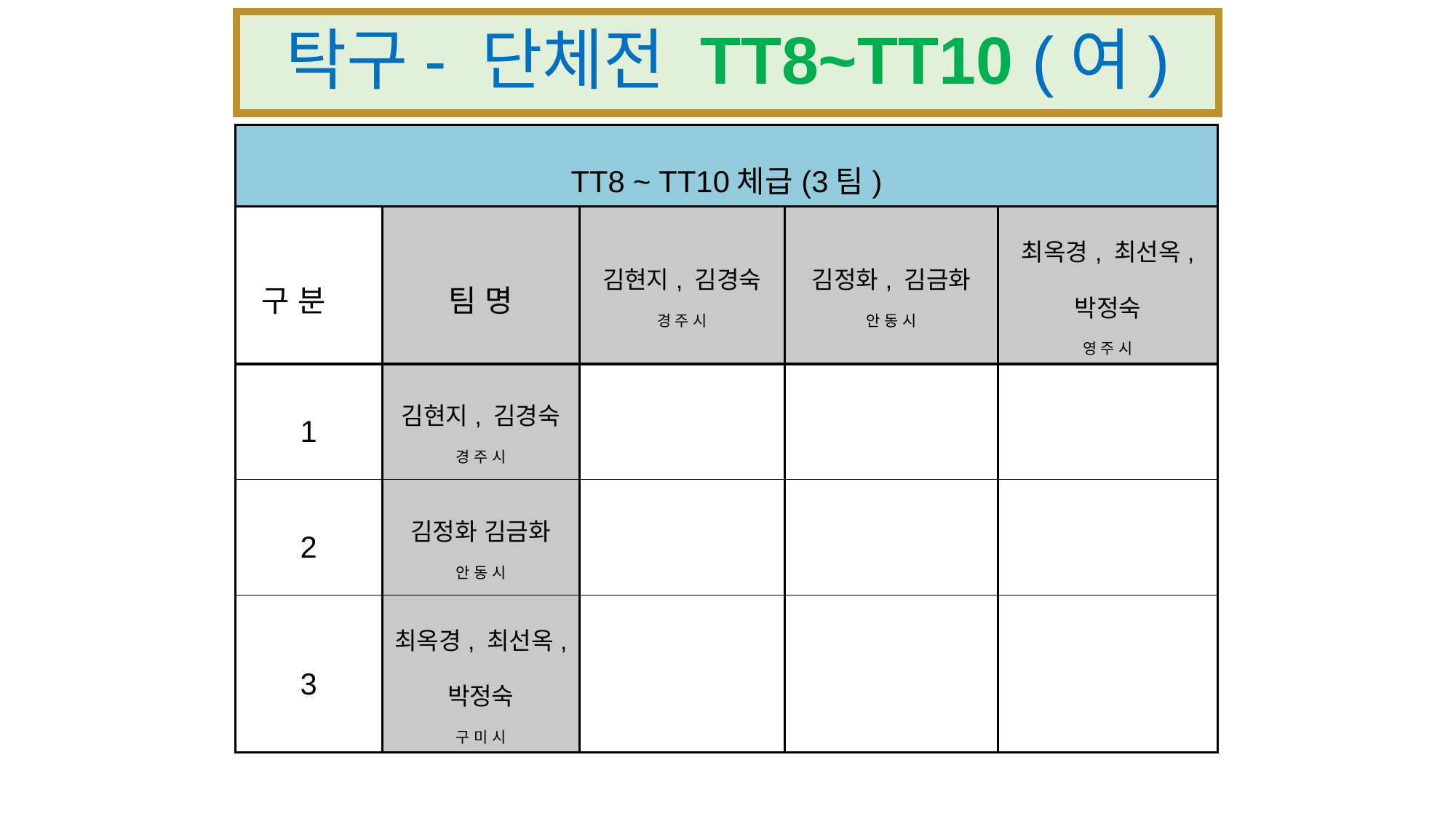

# 탁구- 단체전 TT8~TT10 (여)

| TT8 ~ TT10체급(3팀) |  |  |  |  |
| --- | --- | --- | --- | --- |
| 구 분 | 팀 명 | 김현지, 김경숙 경 주 시 | 김정화, 김금화 안 동 시 | 최옥경, 최선옥, 박정숙 영 주 시 |
| 1 | 김현지, 김경숙 경 주 시 |  |  |  |
| 2 | 김정화 김금화 안 동 시 |  |  |  |
| 3 | 최옥경, 최선옥, 박정숙 구 미 시 |  |  |  |